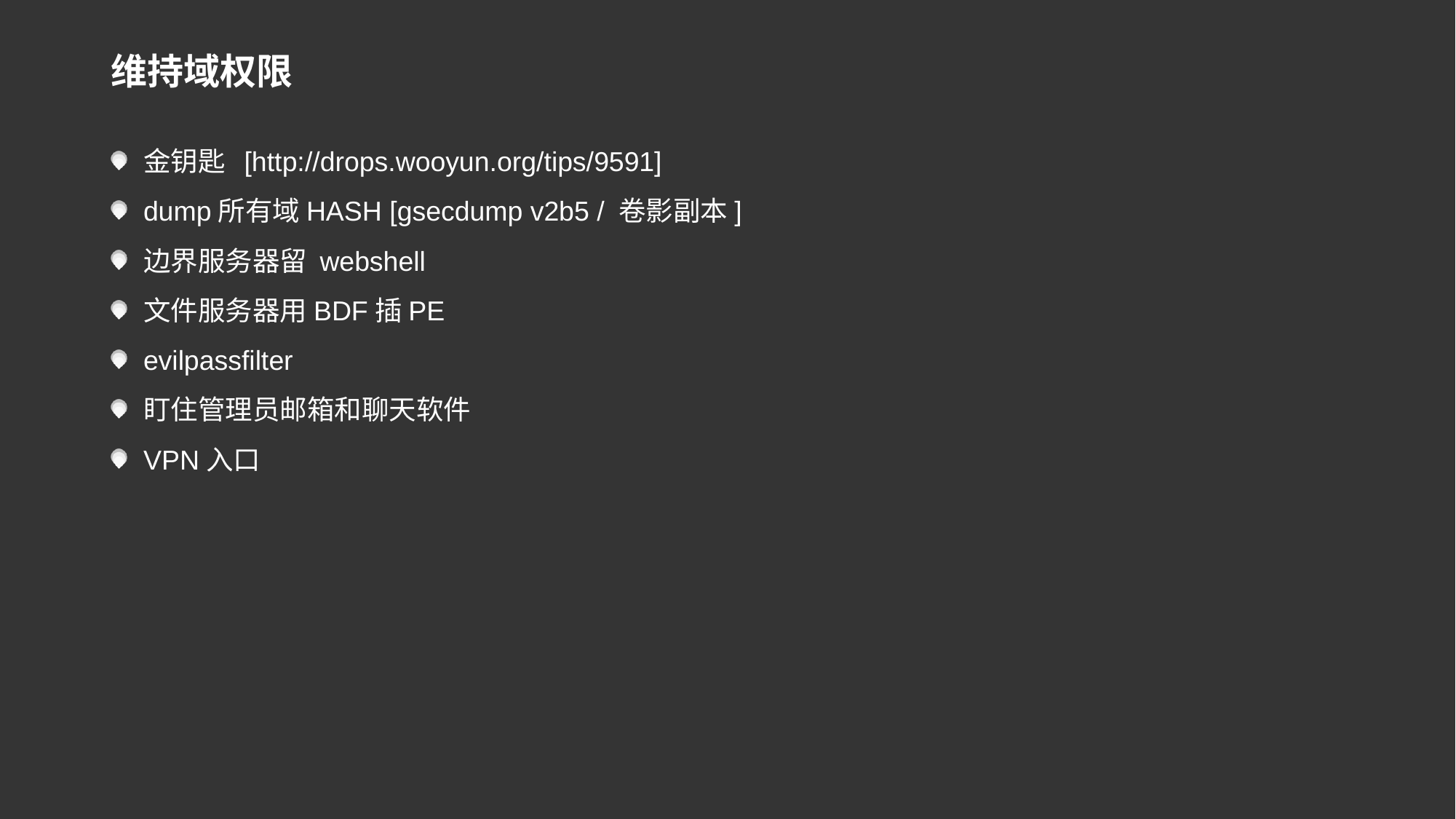

# 维持域权限
金钥匙  [http://drops.wooyun.org/tips/9591]
dump所有域HASH [gsecdump v2b5 / 卷影副本]
边界服务器留 webshell
文件服务器用BDF插PE
evilpassfilter
盯住管理员邮箱和聊天软件
VPN入口